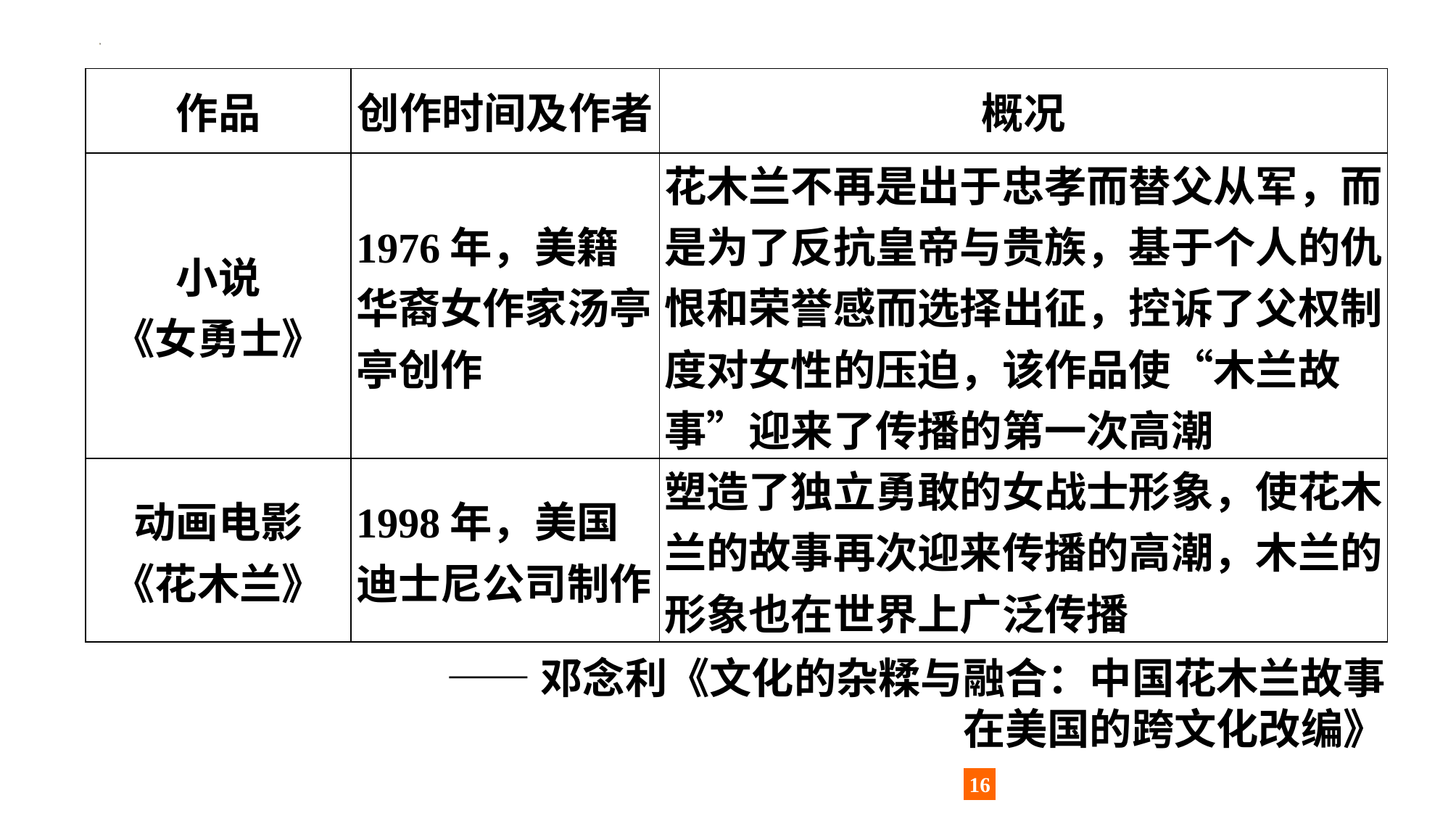

| 作品 | 创作时间及作者 | 概况 |
| --- | --- | --- |
| 小说 《女勇士》 | 1976年，美籍华裔女作家汤亭亭创作 | 花木兰不再是出于忠孝而替父从军，而是为了反抗皇帝与贵族，基于个人的仇恨和荣誉感而选择出征，控诉了父权制度对女性的压迫，该作品使“木兰故事”迎来了传播的第一次高潮 |
| 动画电影 《花木兰》 | 1998年，美国迪士尼公司制作 | 塑造了独立勇敢的女战士形象，使花木兰的故事再次迎来传播的高潮，木兰的形象也在世界上广泛传播 |
——邓念利《文化的杂糅与融合：中国花木兰故事
在美国的跨文化改编》
16